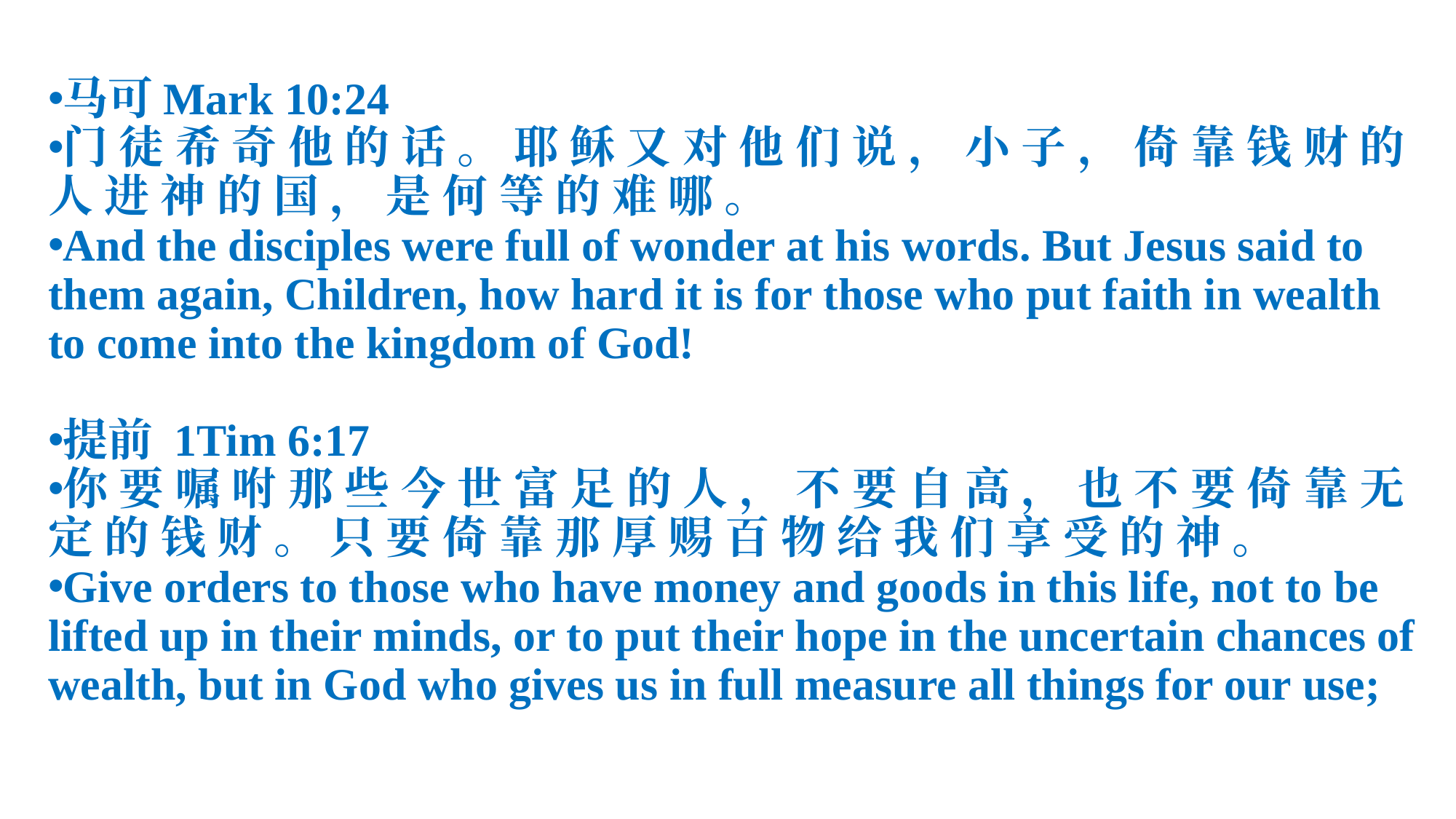

马可Mark 10:24
门 徒 希 奇 他 的 话 。 耶 稣 又 对 他 们 说 ， 小 子 ， 倚 靠 钱 财 的 人 进 神 的 国 ， 是 何 等 的 难 哪 。
And the disciples were full of wonder at his words. But Jesus said to them again, Children, how hard it is for those who put faith in wealth to come into the kingdom of God!

提前 1Tim 6:17
你 要 嘱 咐 那 些 今 世 富 足 的 人 ， 不 要 自 高 ， 也 不 要 倚 靠 无 定 的 钱 财 。 只 要 倚 靠 那 厚 赐 百 物 给 我 们 享 受 的 神 。
Give orders to those who have money and goods in this life, not to be lifted up in their minds, or to put their hope in the uncertain chances of wealth, but in God who gives us in full measure all things for our use;